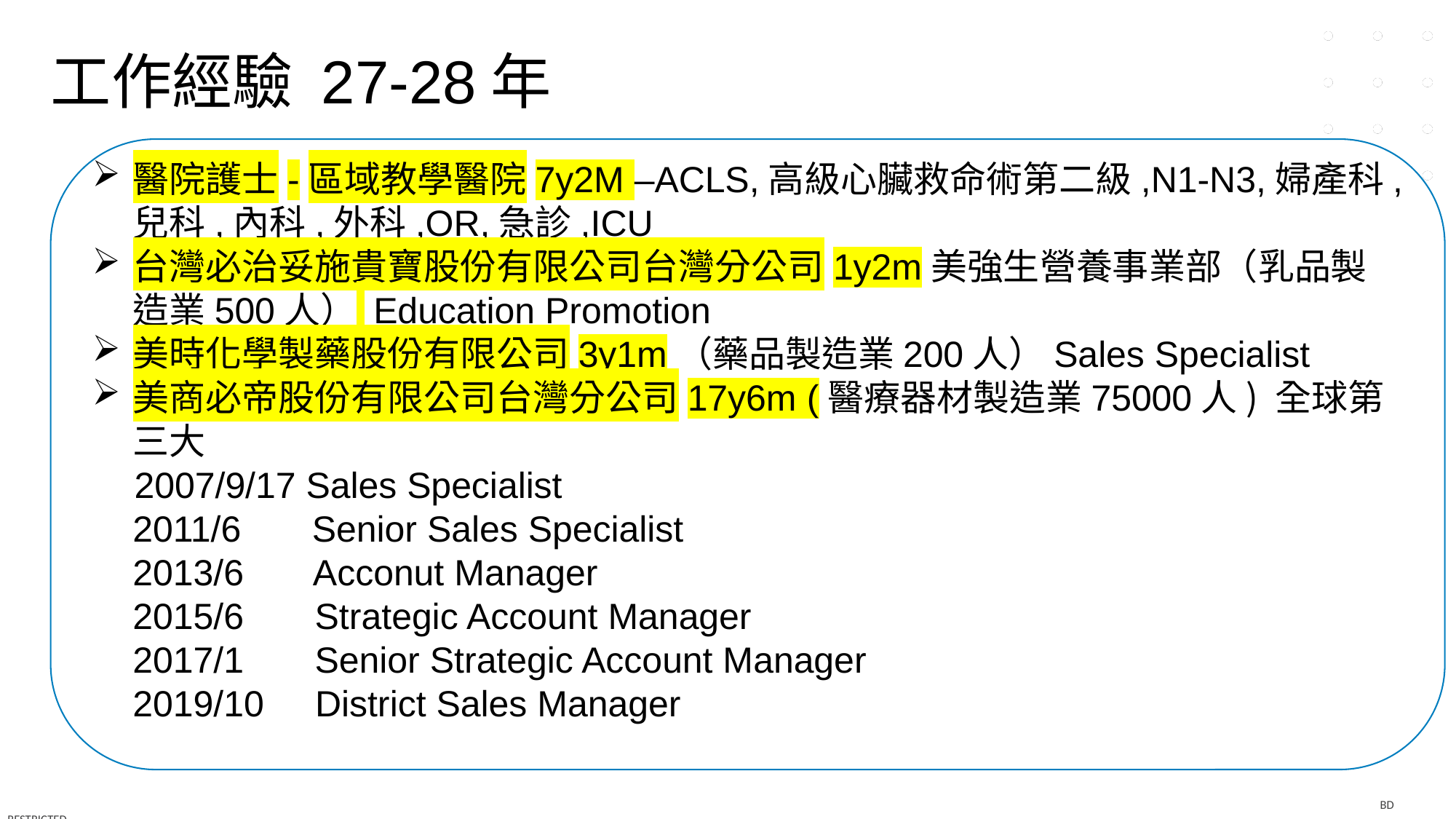

工作經驗 27-28年

醫院護士-區域教學醫院7y2M –ACLS,高級心臟救命術第二級,N1-N3,婦產科,兒科,內科,外科,OR,急診,ICU
台灣必治妥施貴寶股份有限公司台灣分公司1y2m美強生營養事業部（乳品製造業500人） Education Promotion
美時化學製藥股份有限公司3y1m（藥品製造業200人）Sales Specialist
美商必帝股份有限公司台灣分公司17y6m (醫療器材製造業75000人) 全球第三大
   2007/9/17 Sales Specialist
    2011/6       Senior Sales Specialist
    2013/6       Acconut Manager
    2015/6       Strategic Account Manager
    2017/1       Senior Strategic Account Manager
    2019/10     District Sales Manager